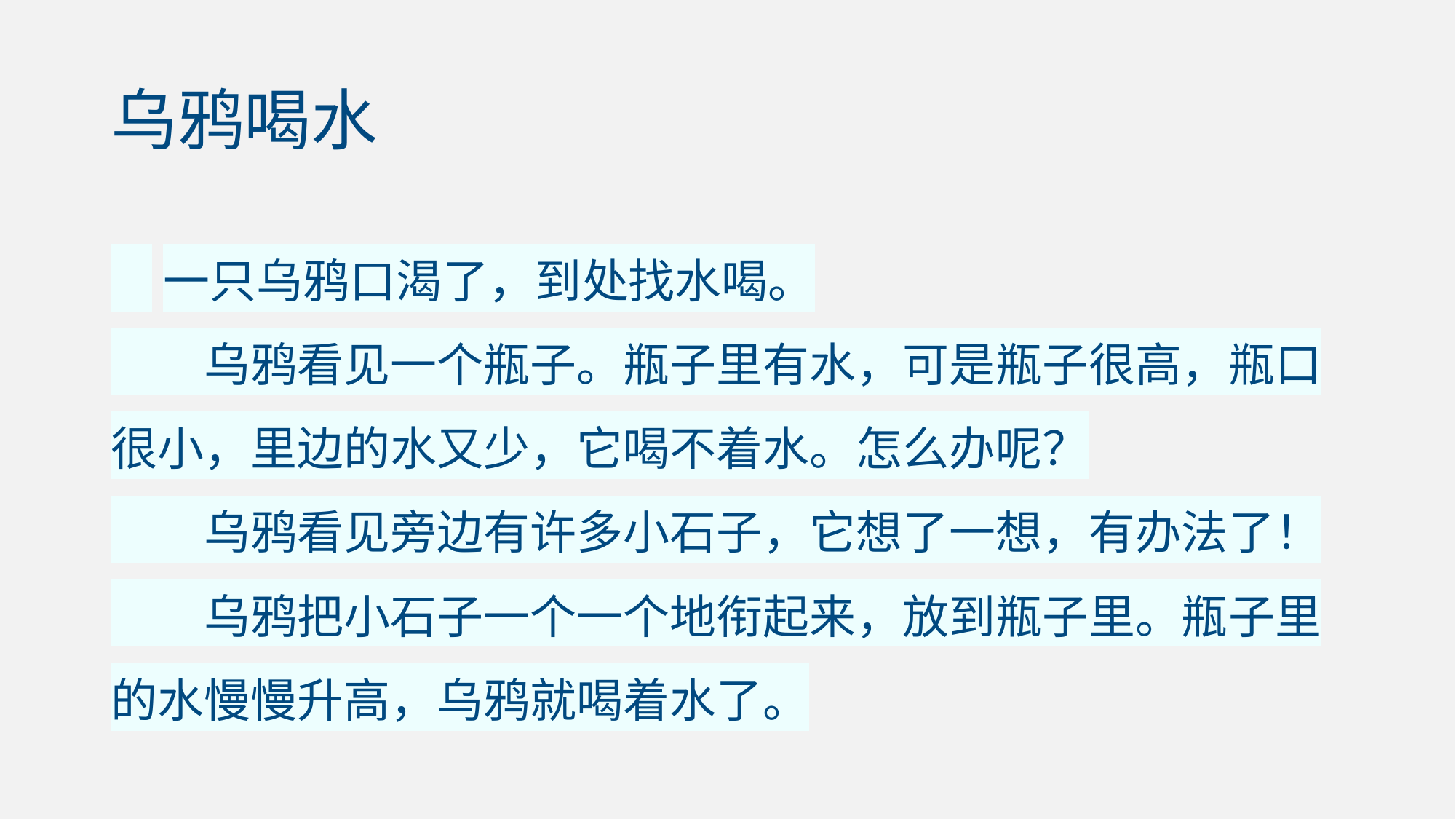

# 乌鸦喝水
    一只乌鸦口渴了，到处找水喝。
　　乌鸦看见一个瓶子。瓶子里有水，可是瓶子很高，瓶口很小，里边的水又少，它喝不着水。怎么办呢？
　　乌鸦看见旁边有许多小石子，它想了一想，有办法了！
　　乌鸦把小石子一个一个地衔起来，放到瓶子里。瓶子里的水慢慢升高，乌鸦就喝着水了。